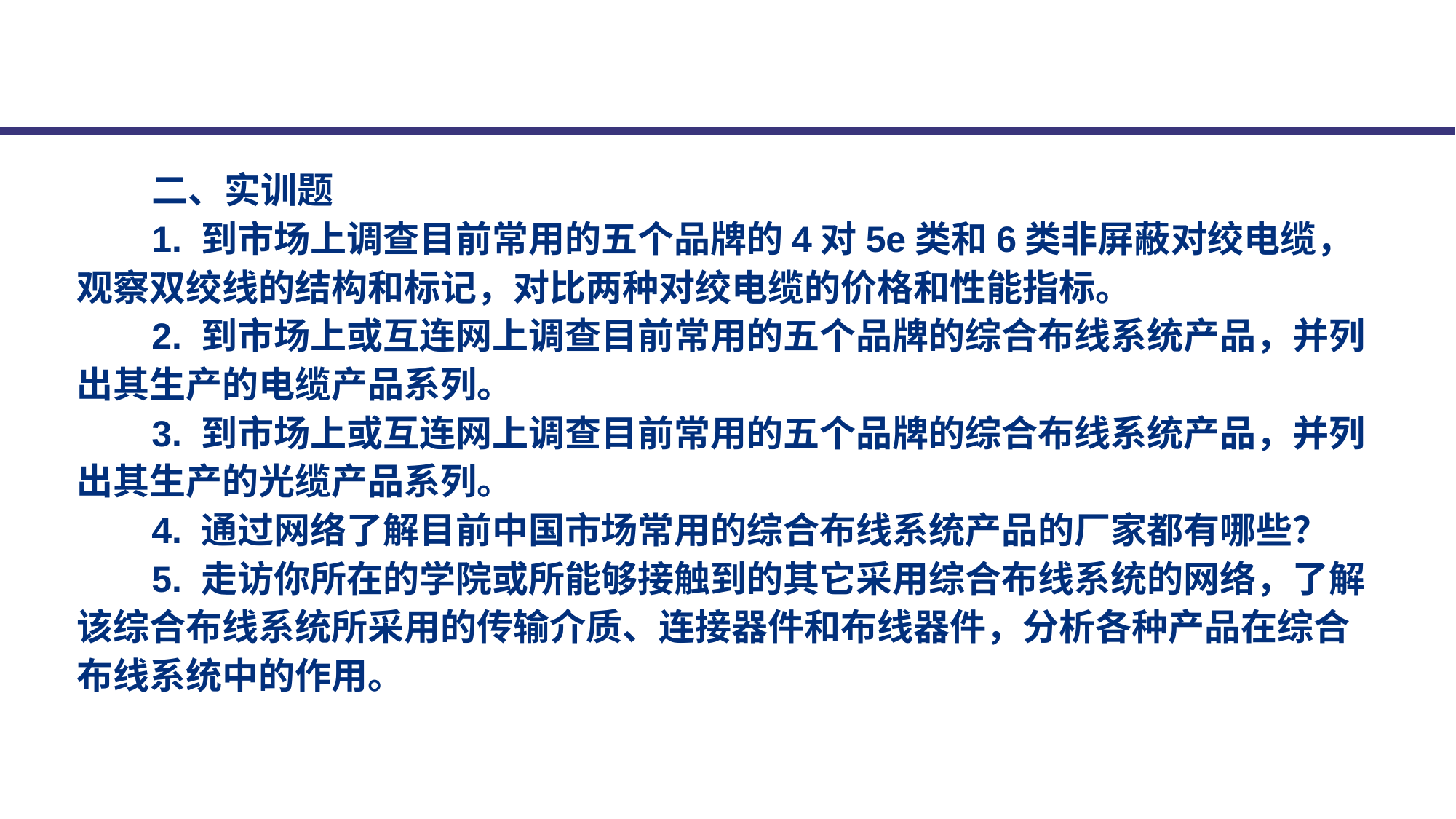

二、实训题
1. 到市场上调查目前常用的五个品牌的4对5e类和6类非屏蔽对绞电缆，观察双绞线的结构和标记，对比两种对绞电缆的价格和性能指标。
2. 到市场上或互连网上调查目前常用的五个品牌的综合布线系统产品，并列出其生产的电缆产品系列。
3. 到市场上或互连网上调查目前常用的五个品牌的综合布线系统产品，并列出其生产的光缆产品系列。
4. 通过网络了解目前中国市场常用的综合布线系统产品的厂家都有哪些？
5. 走访你所在的学院或所能够接触到的其它采用综合布线系统的网络，了解该综合布线系统所采用的传输介质、连接器件和布线器件，分析各种产品在综合布线系统中的作用。